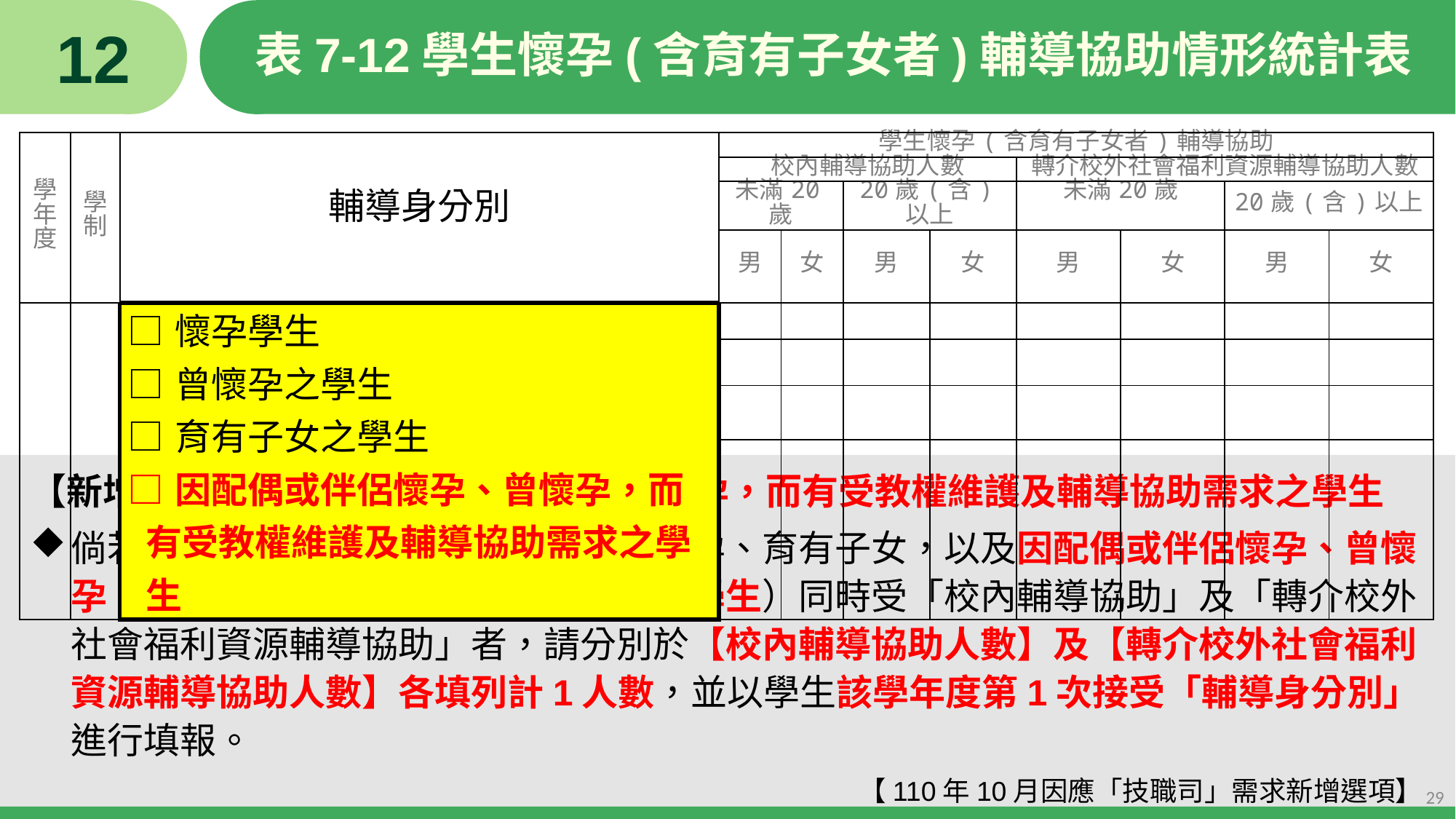

12
# 表7-12學生懷孕(含育有子女者)輔導協助情形統計表
| 學年度 | 學制 | 輔導身分別 | 學生懷孕(含育有子女者)輔導協助 |  |  |  |  |  |  |  |
| --- | --- | --- | --- | --- | --- | --- | --- | --- | --- | --- |
|  |  |  | 校內輔導協助人數 |  |  |  | 轉介校外社會福利資源輔導協助人數 |  |  |  |
|  |  |  | 未滿20歲 |  | 20歲(含)以上 |  | 未滿20歲 |  | 20歲(含)以上 |  |
|  |  |  | 男 | 女 | 男 | 女 | 男 | 女 | 男 | 女 |
|  |  | □懷孕學生 □曾懷孕之學生 □育有子女之學生 □因配偶或伴侶懷孕、曾懷孕，而有受教權維護及輔導協助需求之學生 |  |  |  |  |  |  |  |  |
|  |  |  |  |  |  |  |  |  |  |  |
|  |  |  |  |  |  |  |  |  |  |  |
|  |  |  |  |  |  |  |  |  |  |  |
【新增選項 】：因配偶或伴侶懷孕、曾懷孕，而有受教權維護及輔導協助需求之學生
倘若學校學生為前揭對象（懷孕、曾懷孕、育有子女，以及因配偶或伴侶懷孕、曾懷孕，而有受教權維護及輔導協助需求之學生）同時受「校內輔導協助」及「轉介校外社會福利資源輔導協助」者，請分別於【校內輔導協助人數】及【轉介校外社會福利資源輔導協助人數】各填列計1人數，並以學生該學年度第1次接受「輔導身分別」進行填報。
【110年10月因應「技職司」需求新增選項】

29